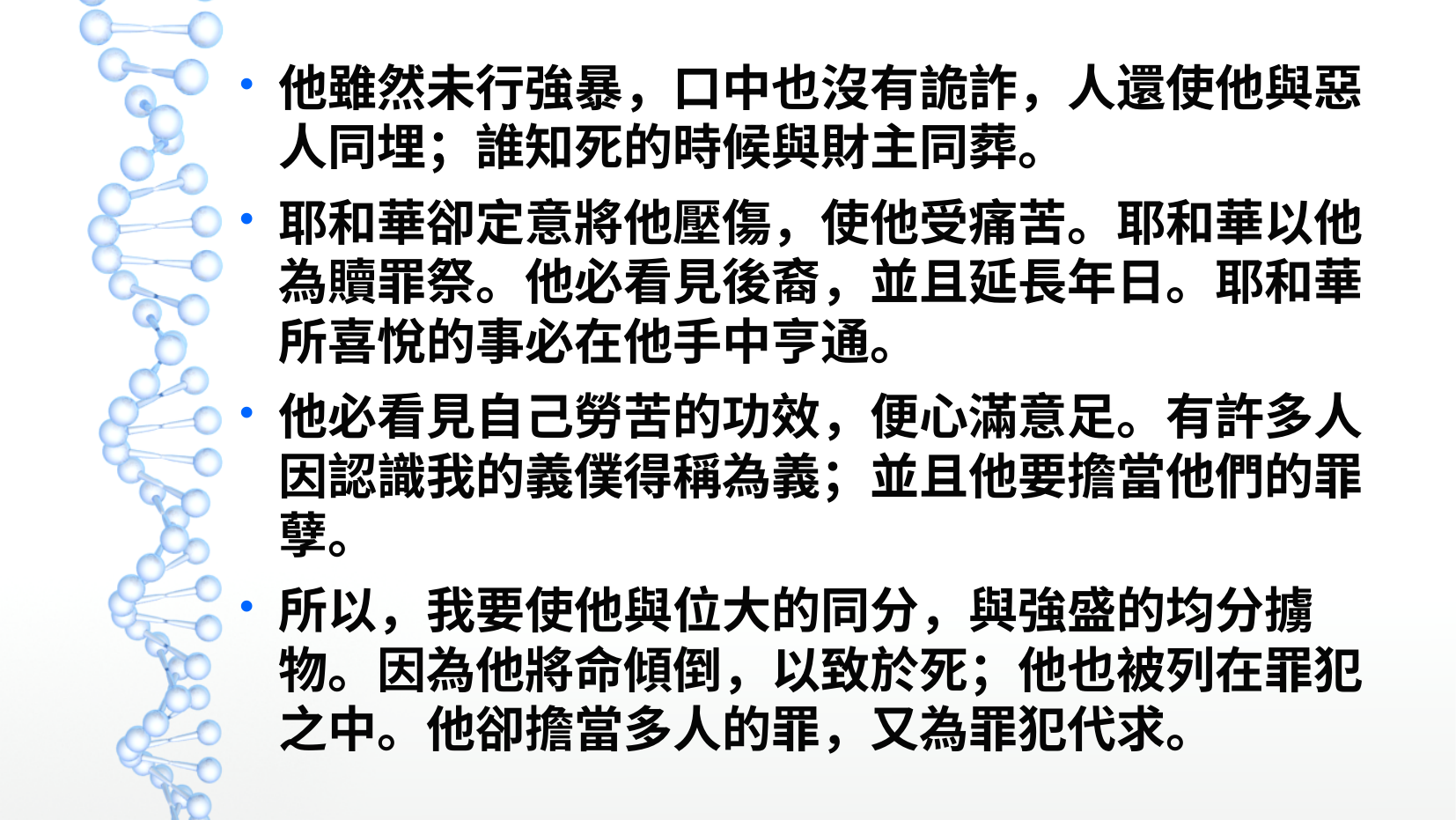

他雖然未行強暴，口中也沒有詭詐，人還使他與惡人同埋；誰知死的時候與財主同葬。
耶和華卻定意將他壓傷，使他受痛苦。耶和華以他為贖罪祭。他必看見後裔，並且延長年日。耶和華所喜悅的事必在他手中亨通。
他必看見自己勞苦的功效，便心滿意足。有許多人因認識我的義僕得稱為義；並且他要擔當他們的罪孽。
所以，我要使他與位大的同分，與強盛的均分擄物。因為他將命傾倒，以致於死；他也被列在罪犯之中。他卻擔當多人的罪，又為罪犯代求。